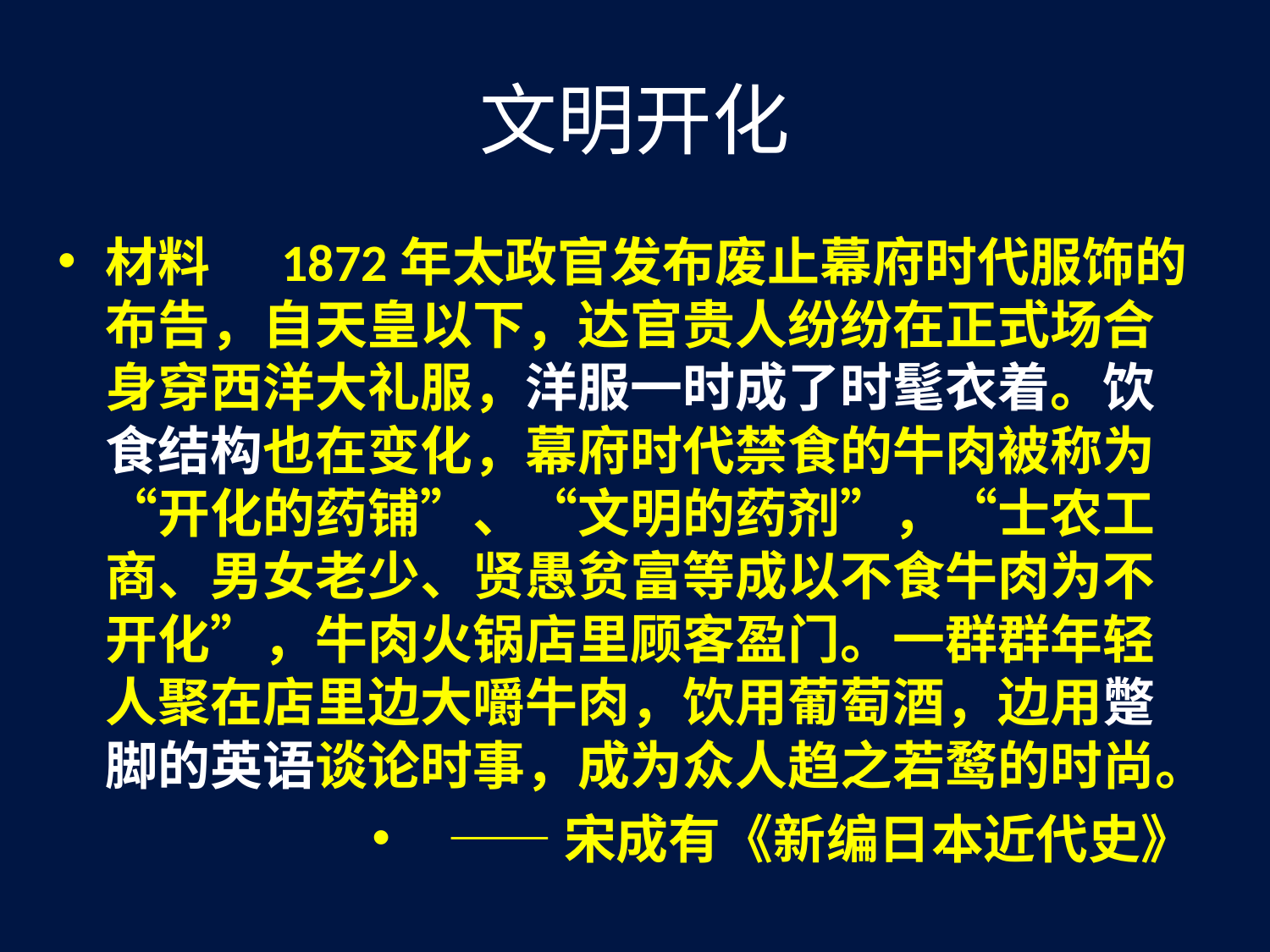

# 文明开化
材料     1872年太政官发布废止幕府时代服饰的布告，自天皇以下，达官贵人纷纷在正式场合身穿西洋大礼服，洋服一时成了时髦衣着。饮食结构也在变化，幕府时代禁食的牛肉被称为“开化的药铺”、“文明的药剂”，“士农工商、男女老少、贤愚贫富等成以不食牛肉为不开化”，牛肉火锅店里顾客盈门。一群群年轻人聚在店里边大嚼牛肉，饮用葡萄酒，边用蹩脚的英语谈论时事，成为众人趋之若鹜的时尚。
——宋成有《新编日本近代史》